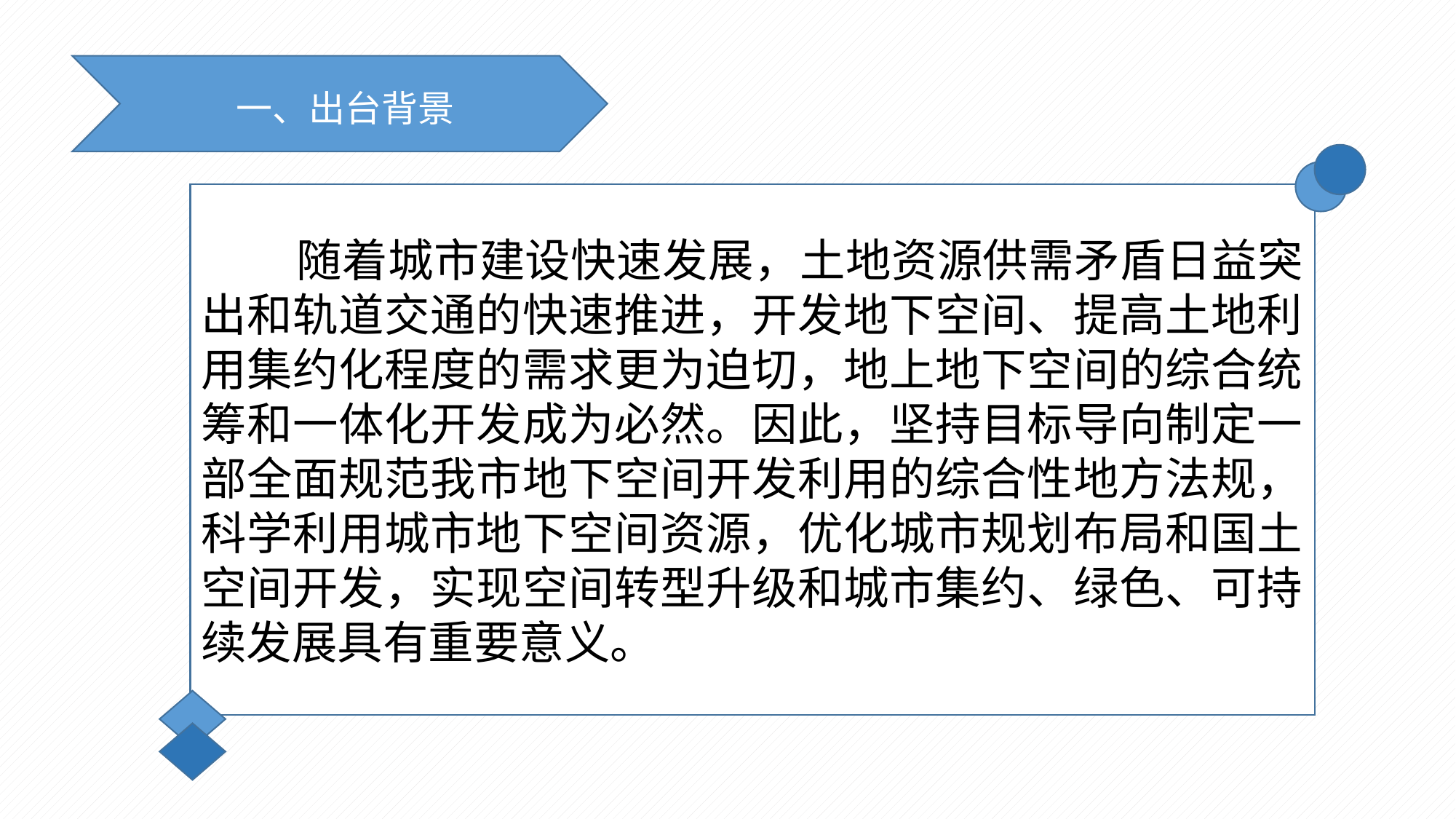

一、出台背景

        随着城市建设快速发展，土地资源供需矛盾日益突出和轨道交通的快速推进，开发地下空间、提高土地利用集约化程度的需求更为迫切，地上地下空间的综合统筹和一体化开发成为必然。因此，坚持目标导向制定一部全面规范我市地下空间开发利用的综合性地方法规，科学利用城市地下空间资源，优化城市规划布局和国土空间开发，实现空间转型升级和城市集约、绿色、可持续发展具有重要意义。